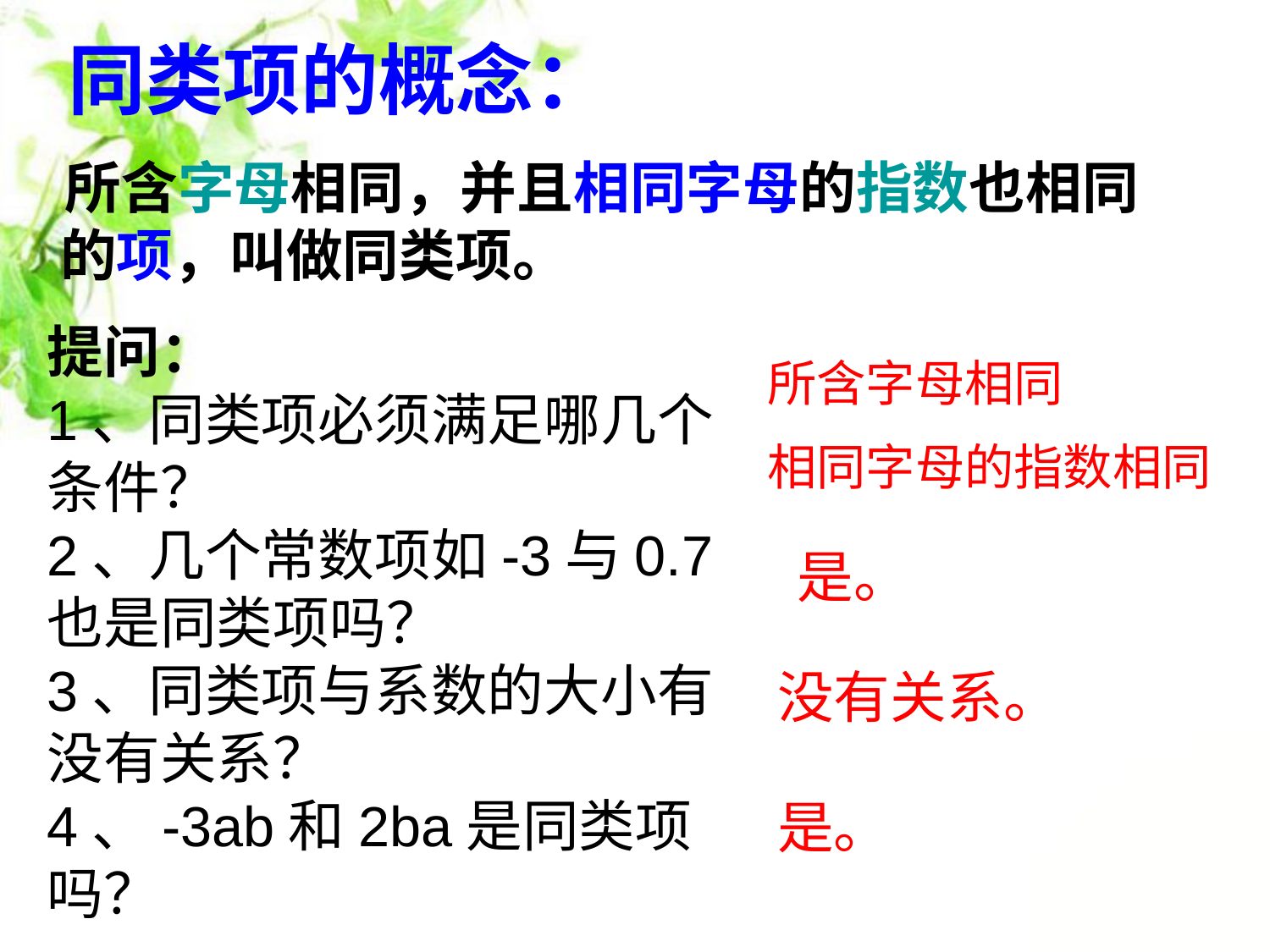

# 同类项的概念：
   所含字母相同，并且相同字母的指数也相同的项，叫做同类项。
提问：
1、同类项必须满足哪几个条件？
2、几个常数项如-3与0.7也是同类项吗？
3、同类项与系数的大小有没有关系？
4、-3ab和2ba是同类项吗？
所含字母相同
相同字母的指数相同

是。
没有关系。
是。